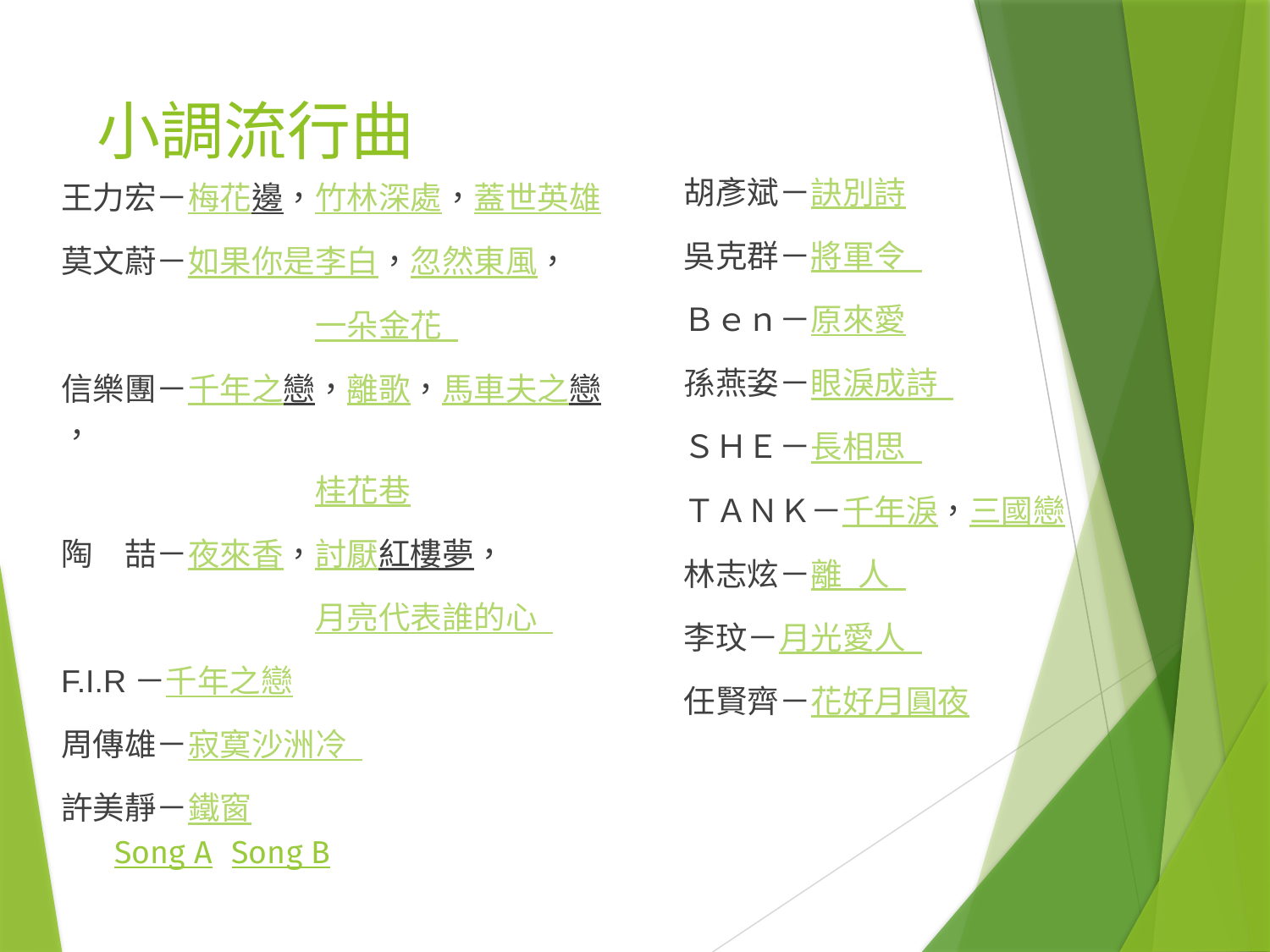

# 小調流行曲
胡彥斌－訣別詩
吳克群－將軍令
Ｂｅｎ－原來愛
孫燕姿－眼淚成詩
ＳＨＥ－長相思
ＴＡＮＫ－千年淚，三國戀
林志炫－離 人
李玟－月光愛人
任賢齊－花好月圓夜

王力宏－梅花邊，竹林深處，蓋世英雄
莫文蔚－如果你是李白，忽然東風，
		一朵金花
信樂團－千年之戀，離歌，馬車夫之戀，
		桂花巷
陶　喆－夜來香，討厭紅樓夢，
		月亮代表誰的心
F.I.R－千年之戀
周傳雄－寂寞沙洲冷
許美靜－鐵窗

Song A
Song B